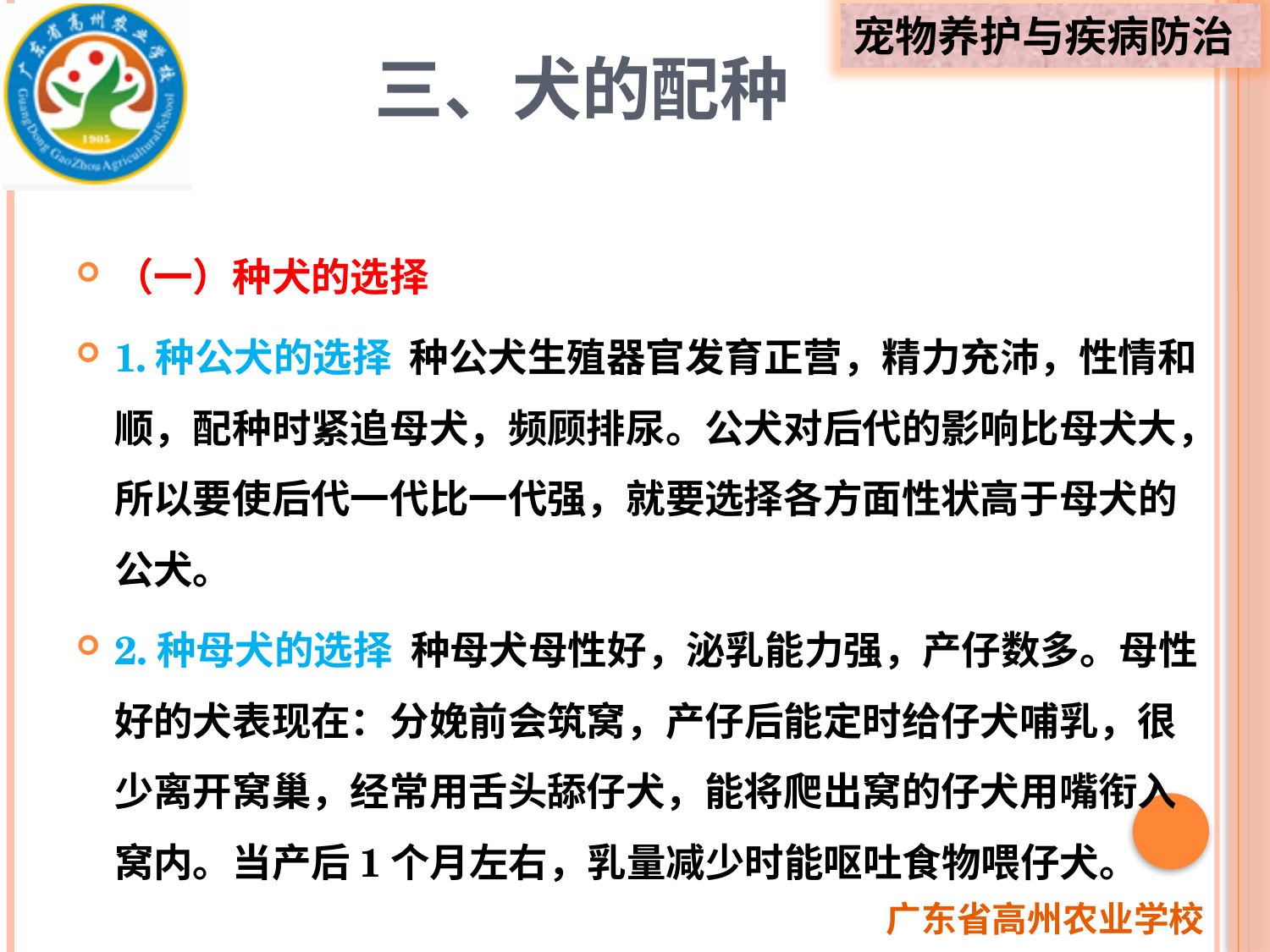

# 三、犬的配种
（一）种犬的选择
1.种公犬的选择  种公犬生殖器官发育正营，精力充沛，性情和顺，配种时紧追母犬，频顾排尿。公犬对后代的影响比母犬大，所以要使后代一代比一代强，就要选择各方面性状高于母犬的公犬。
2.种母犬的选择  种母犬母性好，泌乳能力强，产仔数多。母性好的犬表现在：分娩前会筑窝，产仔后能定时给仔犬哺乳，很少离开窝巢，经常用舌头舔仔犬，能将爬出窝的仔犬用嘴衔入窝内。当产后1个月左右，乳量减少时能呕吐食物喂仔犬。